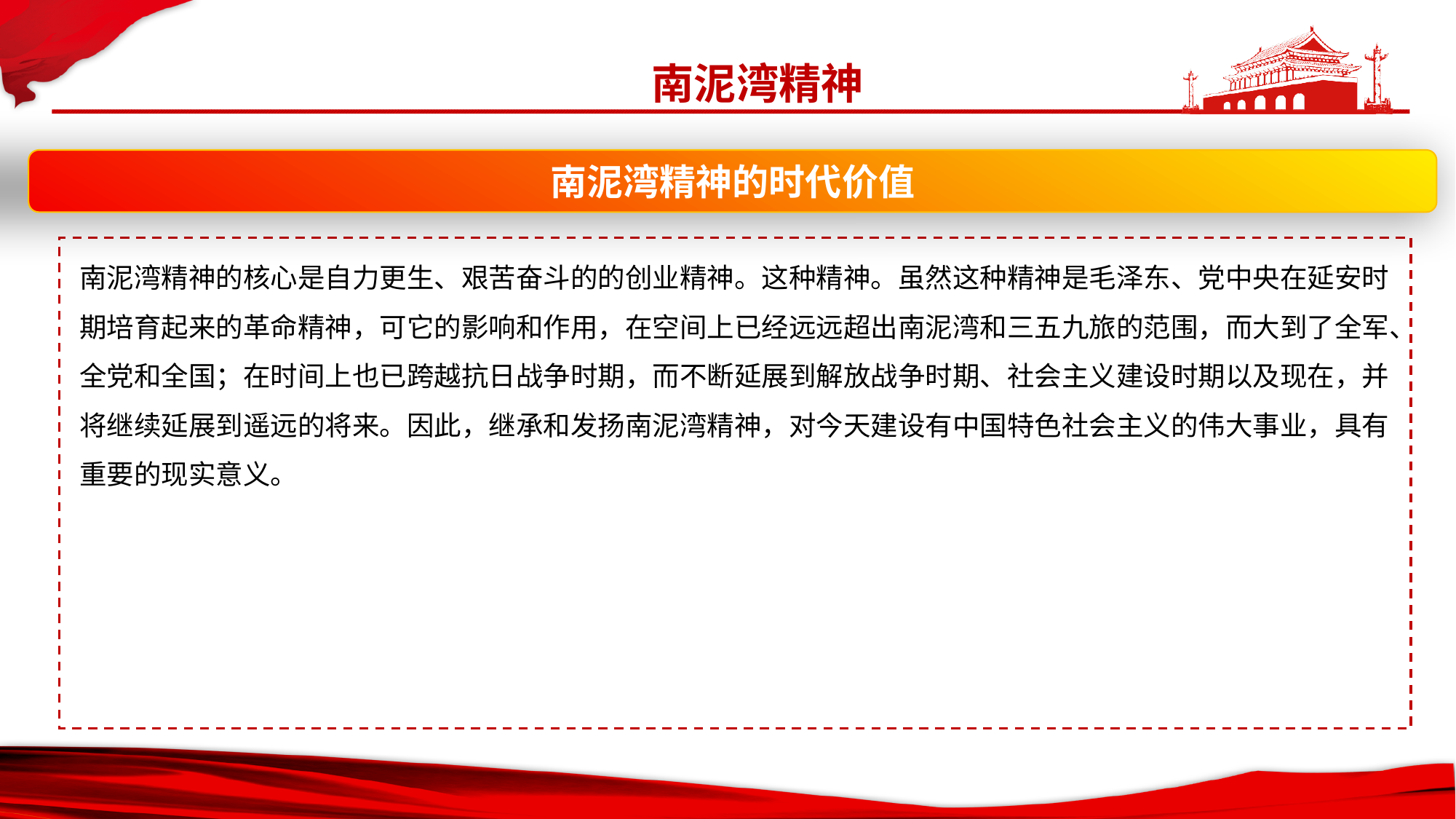

南泥湾精神
南泥湾精神的时代价值

南泥湾精神的核心是自力更生、艰苦奋斗的的创业精神。这种精神。虽然这种精神是毛泽东、党中央在延安时期培育起来的革命精神，可它的影响和作用，在空间上已经远远超出南泥湾和三五九旅的范围，而大到了全军、全党和全国；在时间上也已跨越抗日战争时期，而不断延展到解放战争时期、社会主义建设时期以及现在，并将继续延展到遥远的将来。因此，继承和发扬南泥湾精神，对今天建设有中国特色社会主义的伟大事业，具有重要的现实意义。